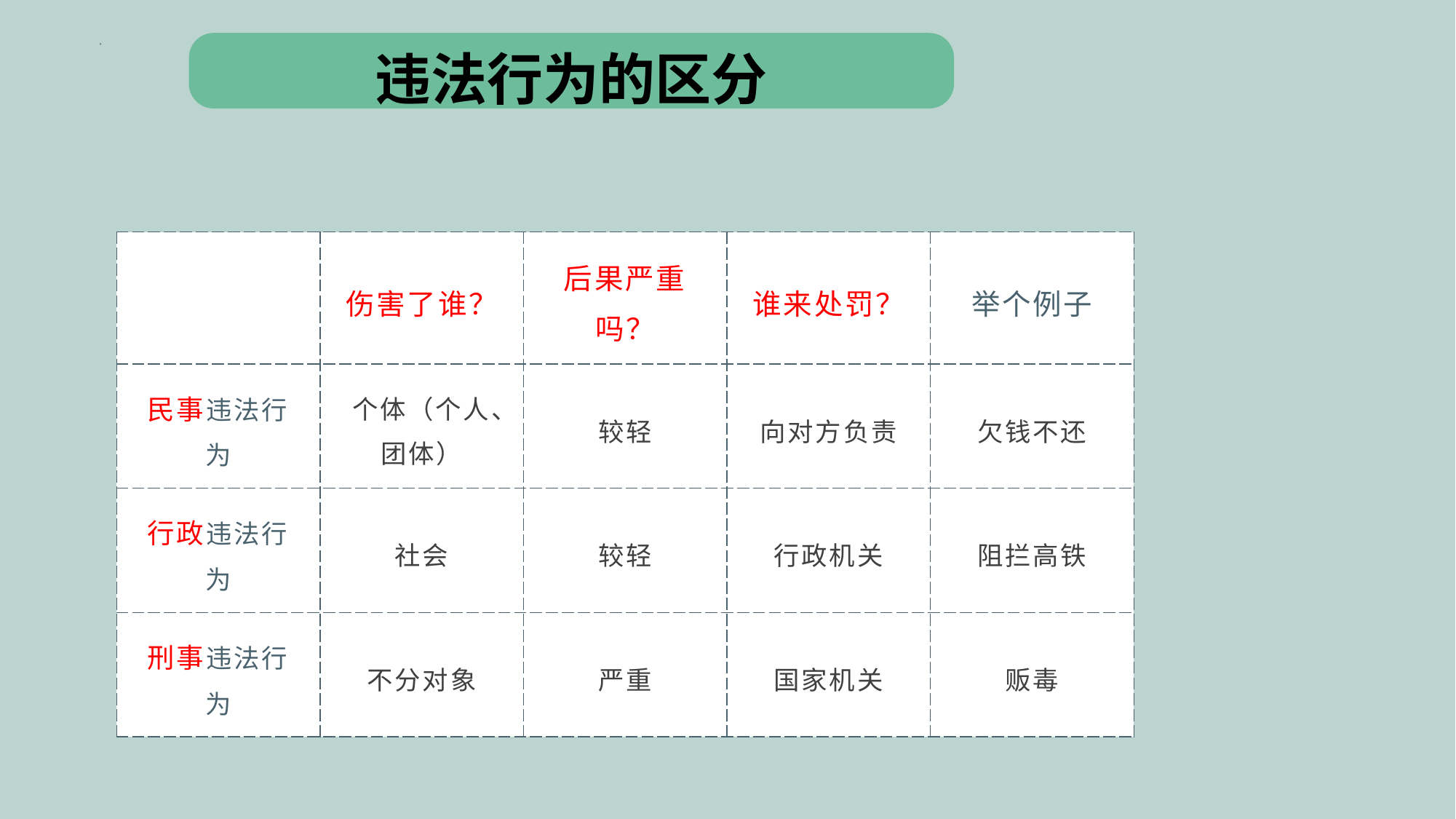

违法行为的区分
|  | 伤害了谁？ | 后果严重吗？ | 谁来处罚？ | 举个例子 |
| --- | --- | --- | --- | --- |
| 民事违法行为 | 个体（个人、团体） | 较轻 | 向对方负责 | 欠钱不还 |
| 行政违法行为 | 社会 | 较轻 | 行政机关 | 阻拦高铁 |
| 刑事违法行为 | 不分对象 | 严重 | 国家机关 | 贩毒 |